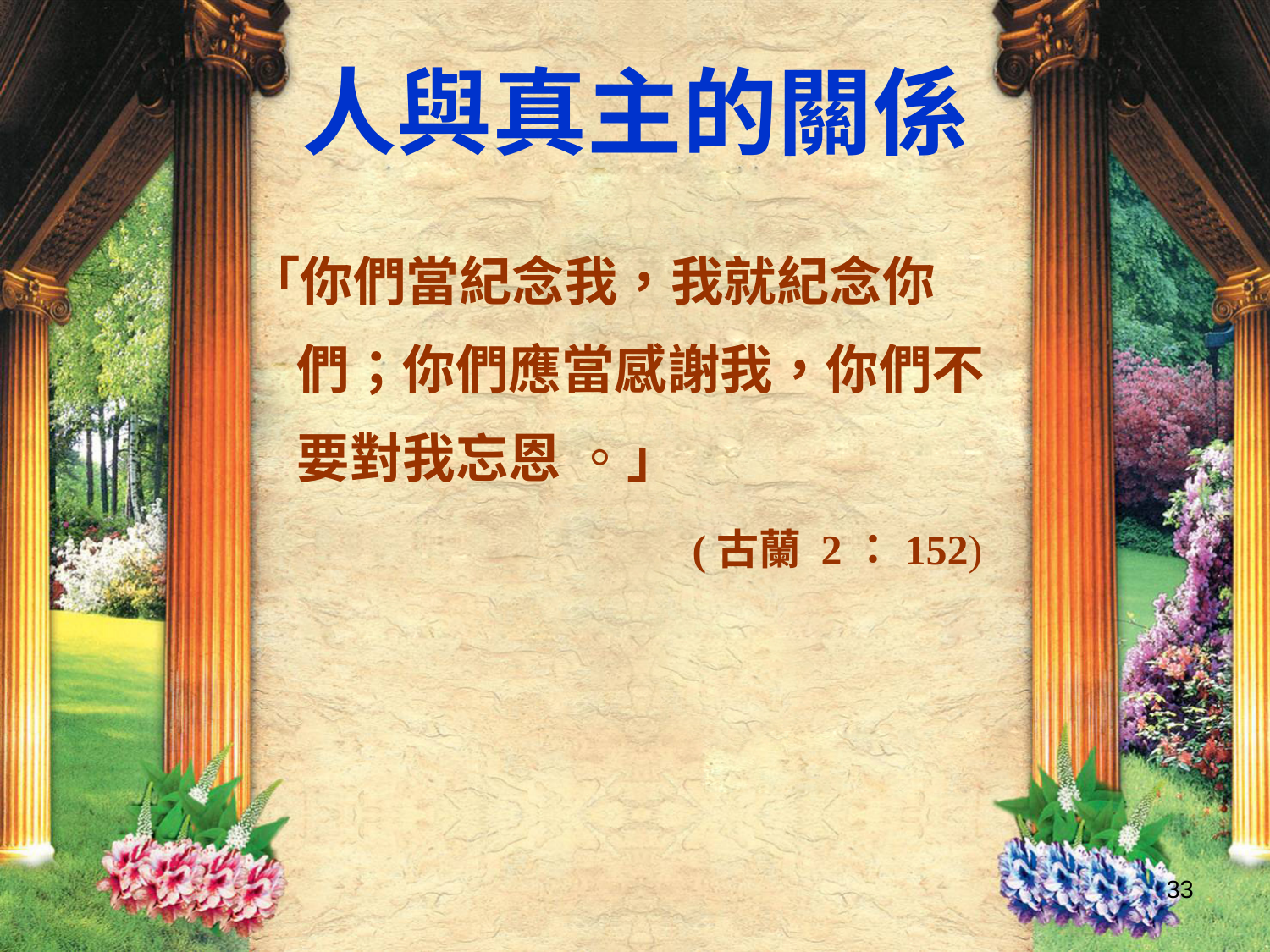

人與真主的關係
「你們當紀念我，我就紀念你們；你們應當感謝我，你們不要對我忘恩 。」
(古蘭 2：152)
33